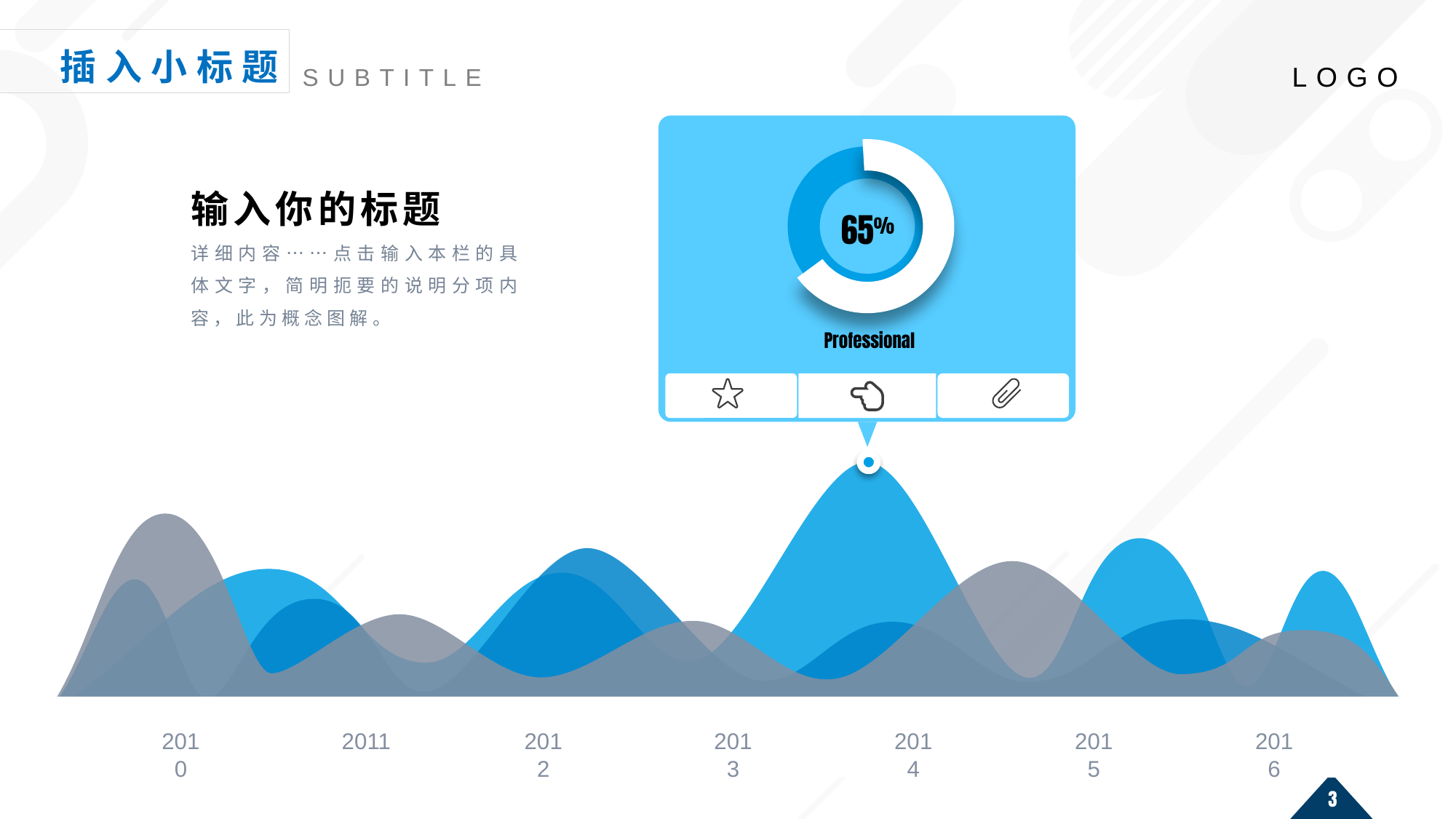

输入你的标题
详细内容……点击输入本栏的具体文字，简明扼要的说明分项内容，此为概念图解。
65%
Professional

2010
2011
2012
2013
2014
2015
2016